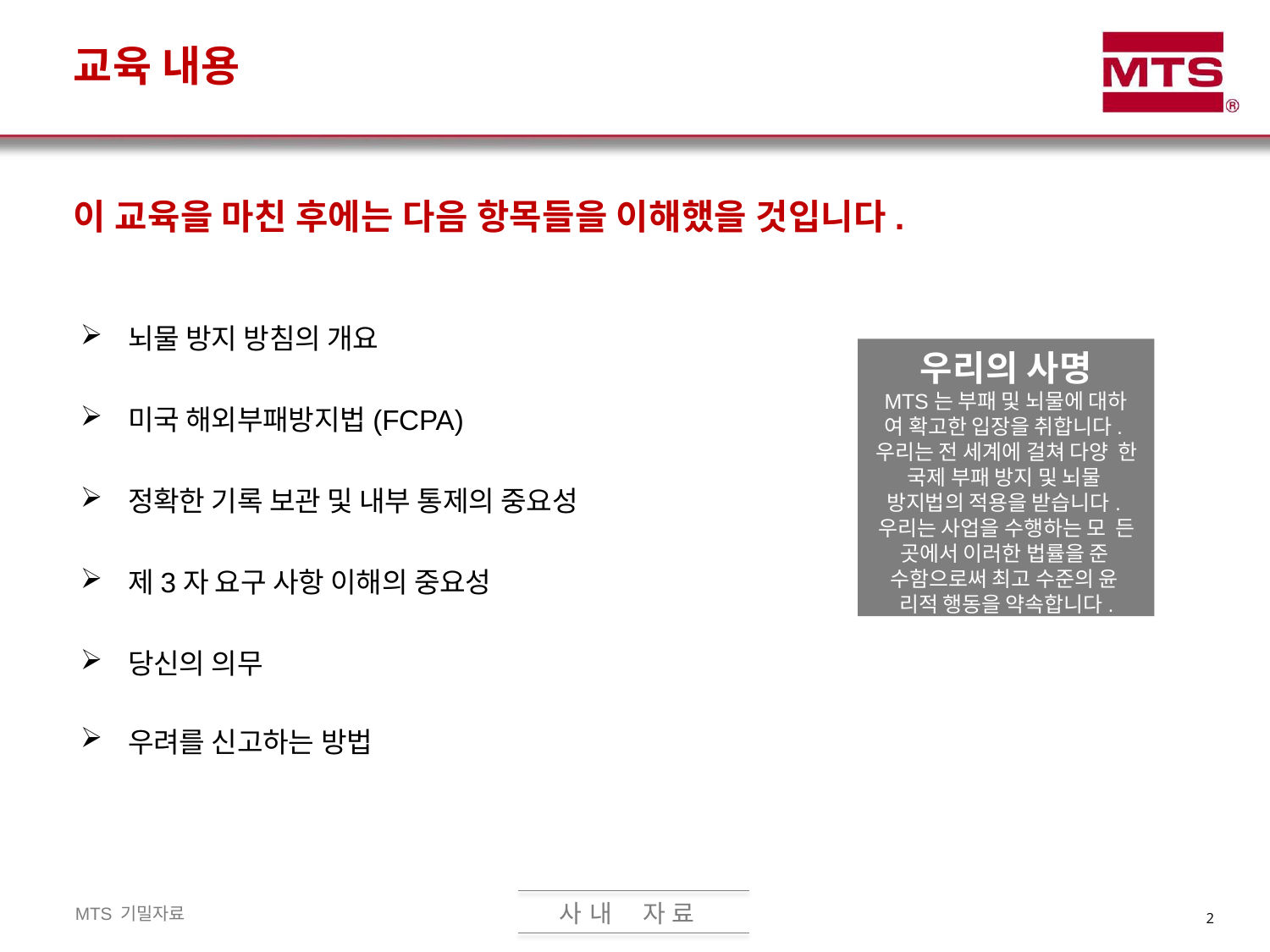

# 교육 내용
이 교육을 마친 후에는 다음 항목들을 이해했을 것입니다.
뇌물 방지 방침의 개요
우리의 사명
MTS는 부패 및 뇌물에 대하
여 확고한 입장을 취합니다.  우리는 전 세계에 걸쳐 다양  한 국제 부패 방지 및 뇌물  방지법의 적용을 받습니다.  우리는 사업을 수행하는 모  든 곳에서 이러한 법률을 준  수함으로써 최고 수준의 윤  리적 행동을 약속합니다.
미국 해외부패방지법(FCPA)
정확한 기록 보관 및 내부 통제의 중요성
제3자 요구 사항 이해의 중요성
당신의 의무

우려를 신고하는 방법
사 내
자 료
MTS 기밀자료
2